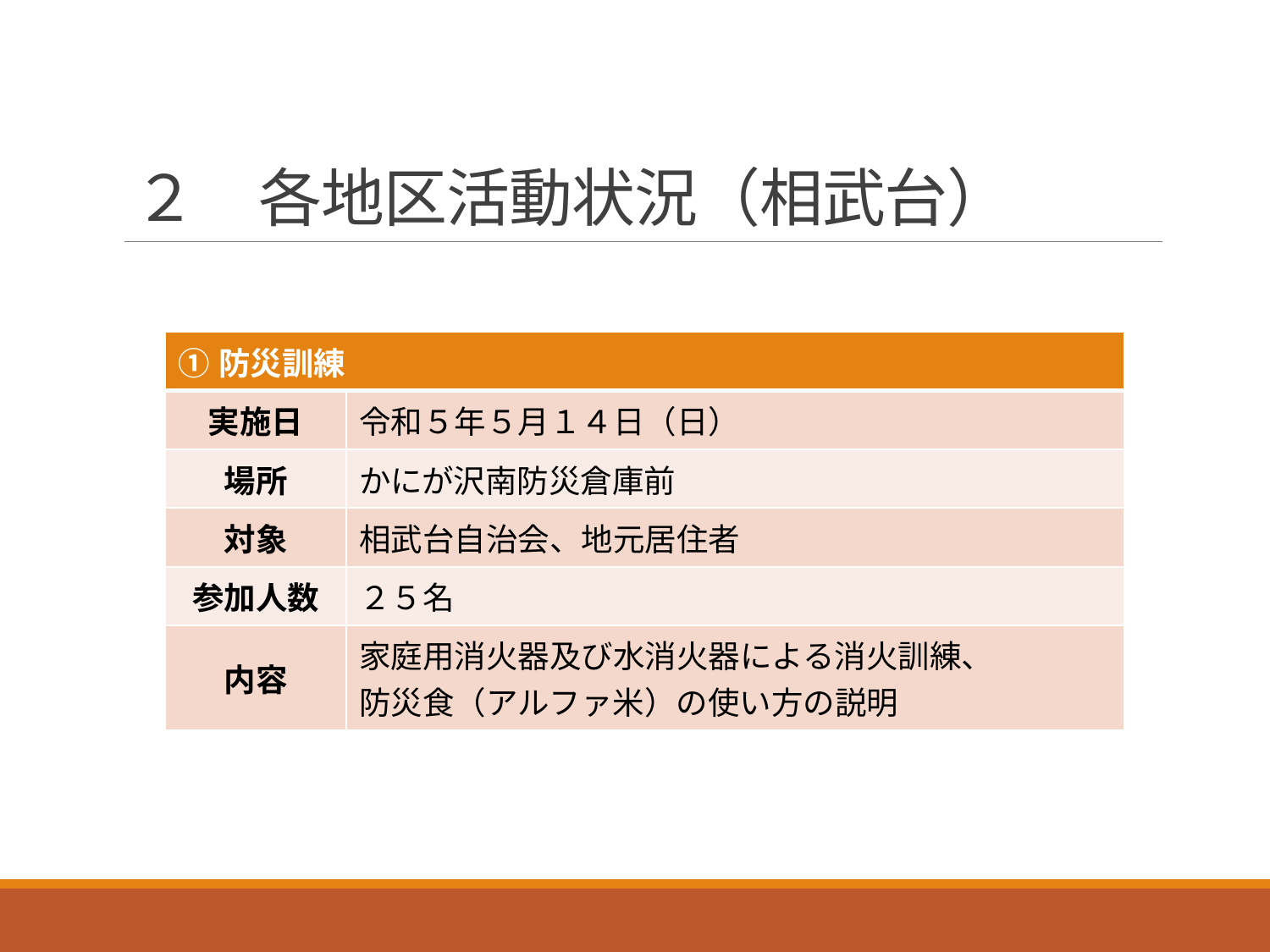

# ２　各地区活動状況（相武台）

| ①防災訓練 |  |
| --- | --- |
| 実施日 | 令和５年５月１４日（日） |
| 場所 | かにが沢南防災倉庫前 |
| 対象 | 相武台自治会、地元居住者 |
| 参加人数 | ２５名 |
| 内容 | 家庭用消火器及び水消火器による消火訓練、 防災食（アルファ米）の使い方の説明 |